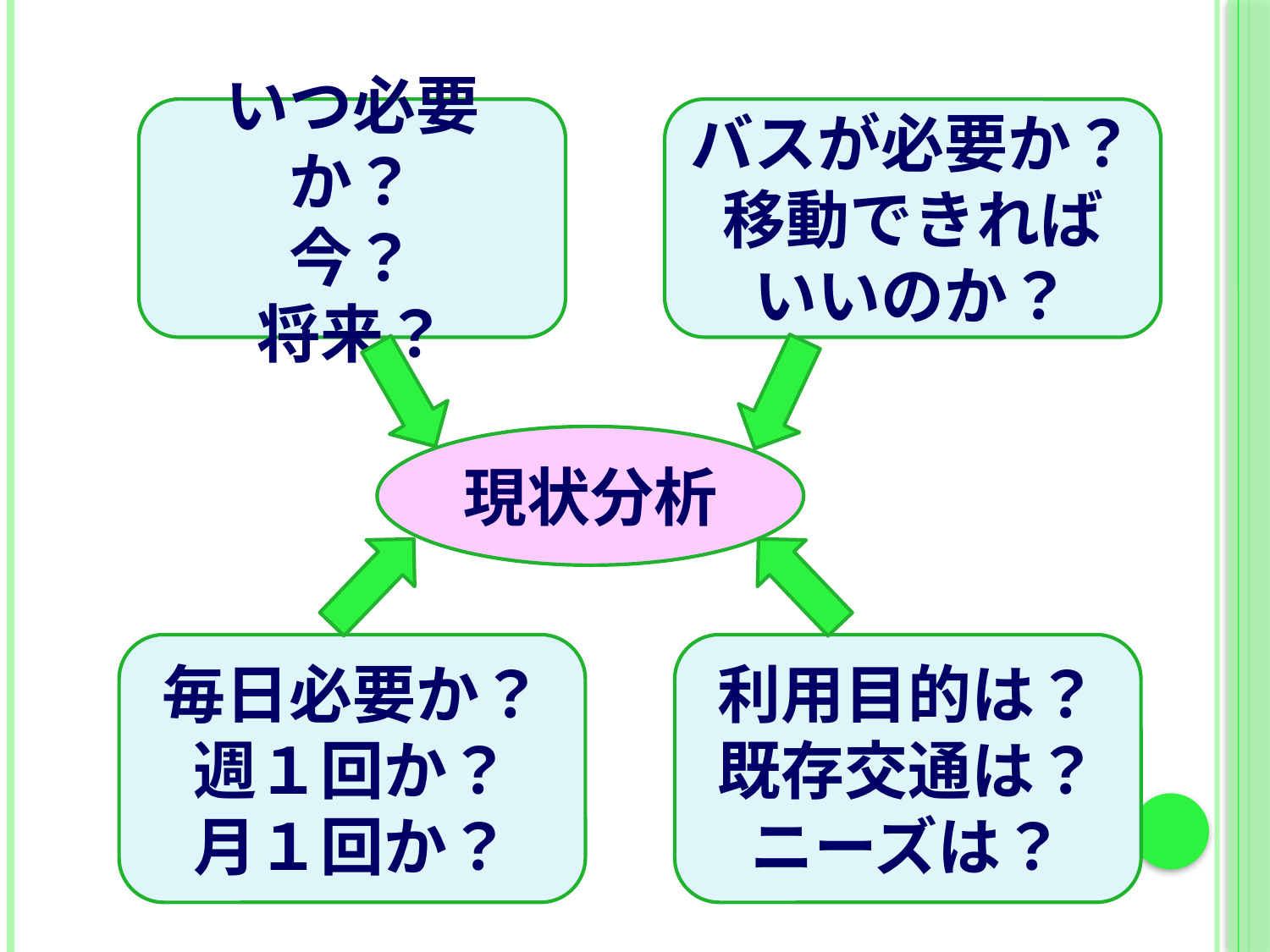

いつ必要か？
今？
将来？
バスが必要か？
移動できれば
いいのか？

現状分析

毎日必要か？
週１回か？
月１回か？

利用目的は？
既存交通は？
ニーズは？